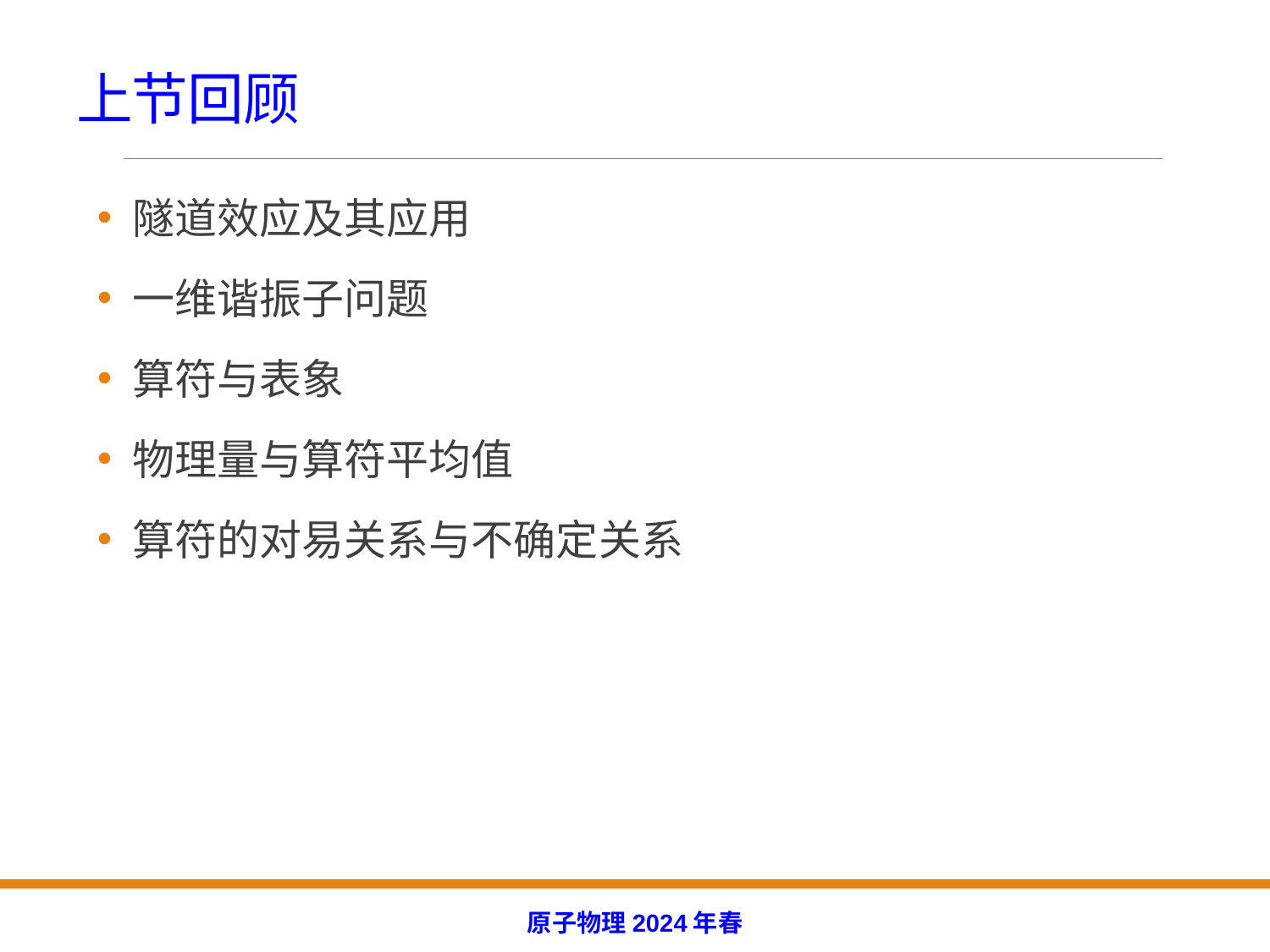

# 上节回顾
隧道效应及其应用
一维谐振子问题
算符与表象
物理量与算符平均值
算符的对易关系与不确定关系
原子物理2024年春
155